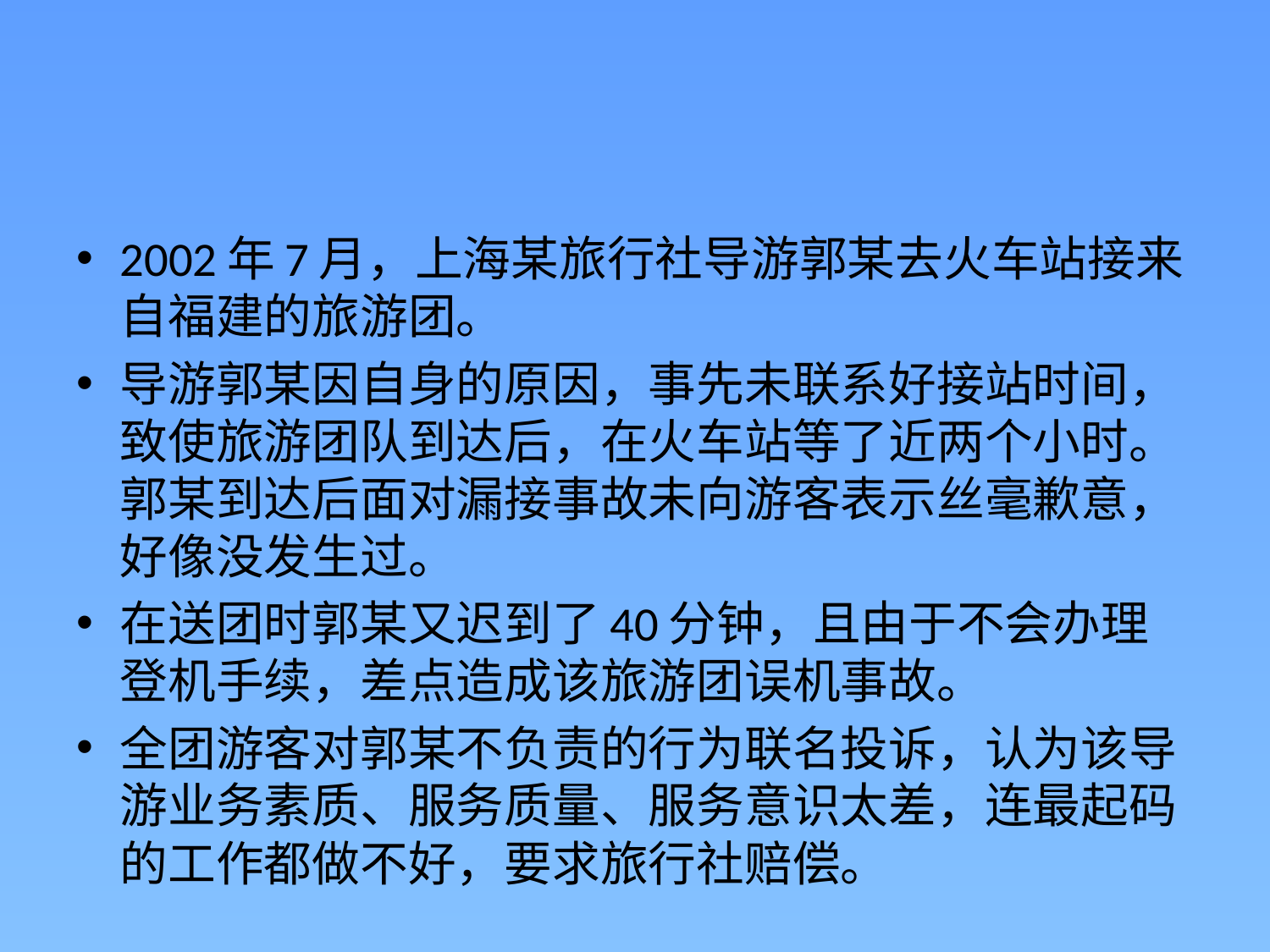

#
2002年7月，上海某旅行社导游郭某去火车站接来自福建的旅游团。
导游郭某因自身的原因，事先未联系好接站时间，致使旅游团队到达后，在火车站等了近两个小时。郭某到达后面对漏接事故未向游客表示丝毫歉意，好像没发生过。
在送团时郭某又迟到了40分钟，且由于不会办理登机手续，差点造成该旅游团误机事故。
全团游客对郭某不负责的行为联名投诉，认为该导游业务素质、服务质量、服务意识太差，连最起码的工作都做不好，要求旅行社赔偿。